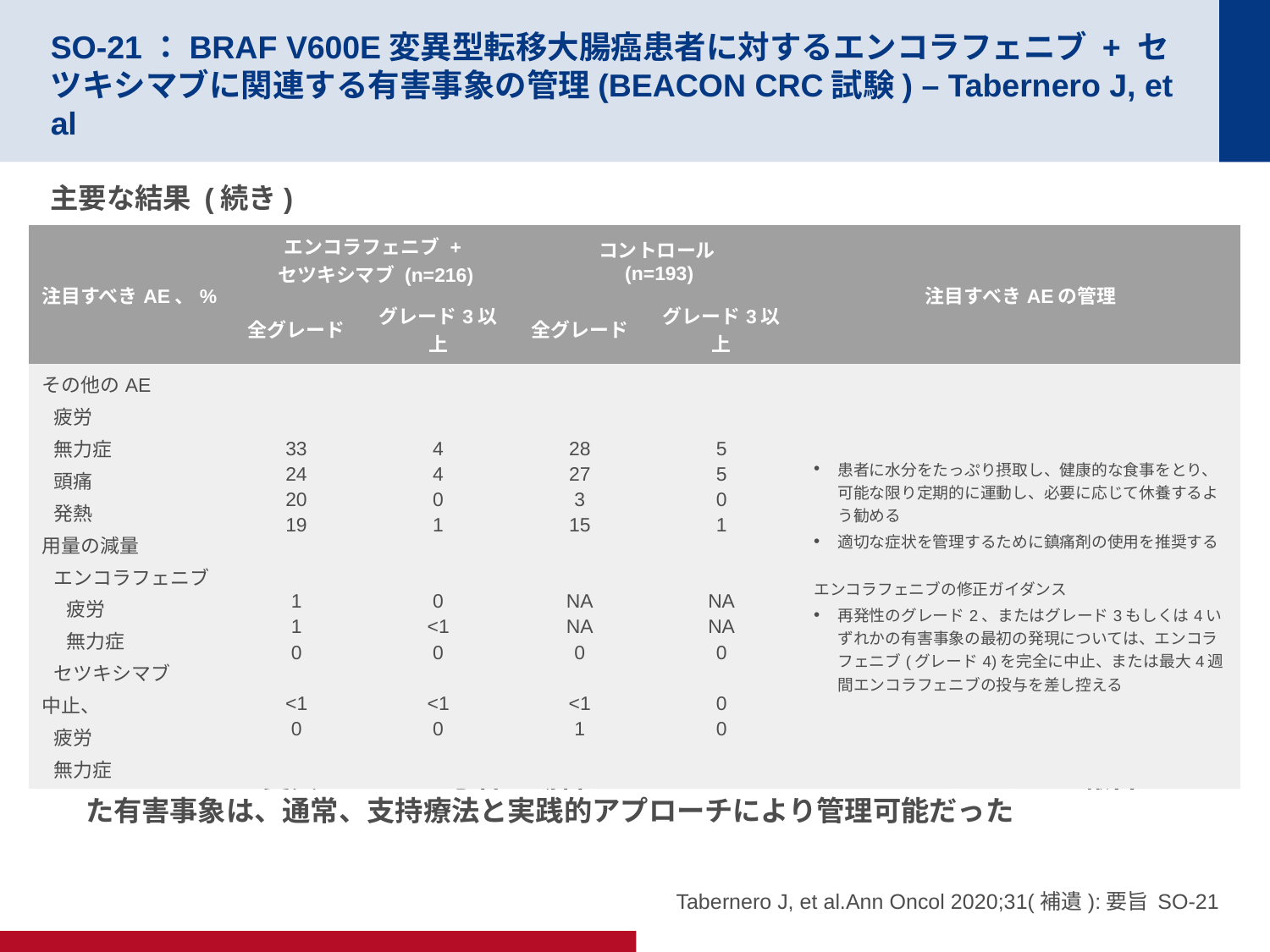

# SO-21：BRAF V600E変異型転移大腸癌患者に対するエンコラフェニブ + セツキシマブに関連する有害事象の管理(BEACON CRC試験) – Tabernero J, et al
主要な結果 (続き)
結論
BRAF V600E変異型mCRC患者の場合、エンコラフェニブ + セツキシマブで報告された有害事象は、通常、支持療法と実践的アプローチにより管理可能だった
| 注目すべきAE、% | エンコラフェニブ + セツキシマブ (n=216) |  | コントロール (n=193) |  | 注目すべきAEの管理 |
| --- | --- | --- | --- | --- | --- |
|  | 全グレード | グレード3以上 | 全グレード | グレード3以上 |  |
| その他のAE 疲労 無力症 頭痛 発熱 用量の減量 エンコラフェニブ 疲労 無力症 セツキシマブ 中止、 疲労 無力症 | 33 24 20 19 1 1 0 <1 0 | 4 4 0 1 0 <1 0 <1 0 | 28 27 3 15 NA NA 0 <1 1 | 5 5 0 1 NA NA 0 0 0 | 患者に水分をたっぷり摂取し、健康的な食事をとり、可能な限り定期的に運動し、必要に応じて休養するよう勧める 適切な症状を管理するために鎮痛剤の使用を推奨する エンコラフェニブの修正ガイダンス 再発性のグレード2、またはグレード3もしくは4いずれかの有害事象の最初の発現については、エンコラフェニブ(グレード4)を完全に中止、または最大4週間エンコラフェニブの投与を差し控える |
Tabernero J, et al.Ann Oncol 2020;31(補遺):要旨 SO-21